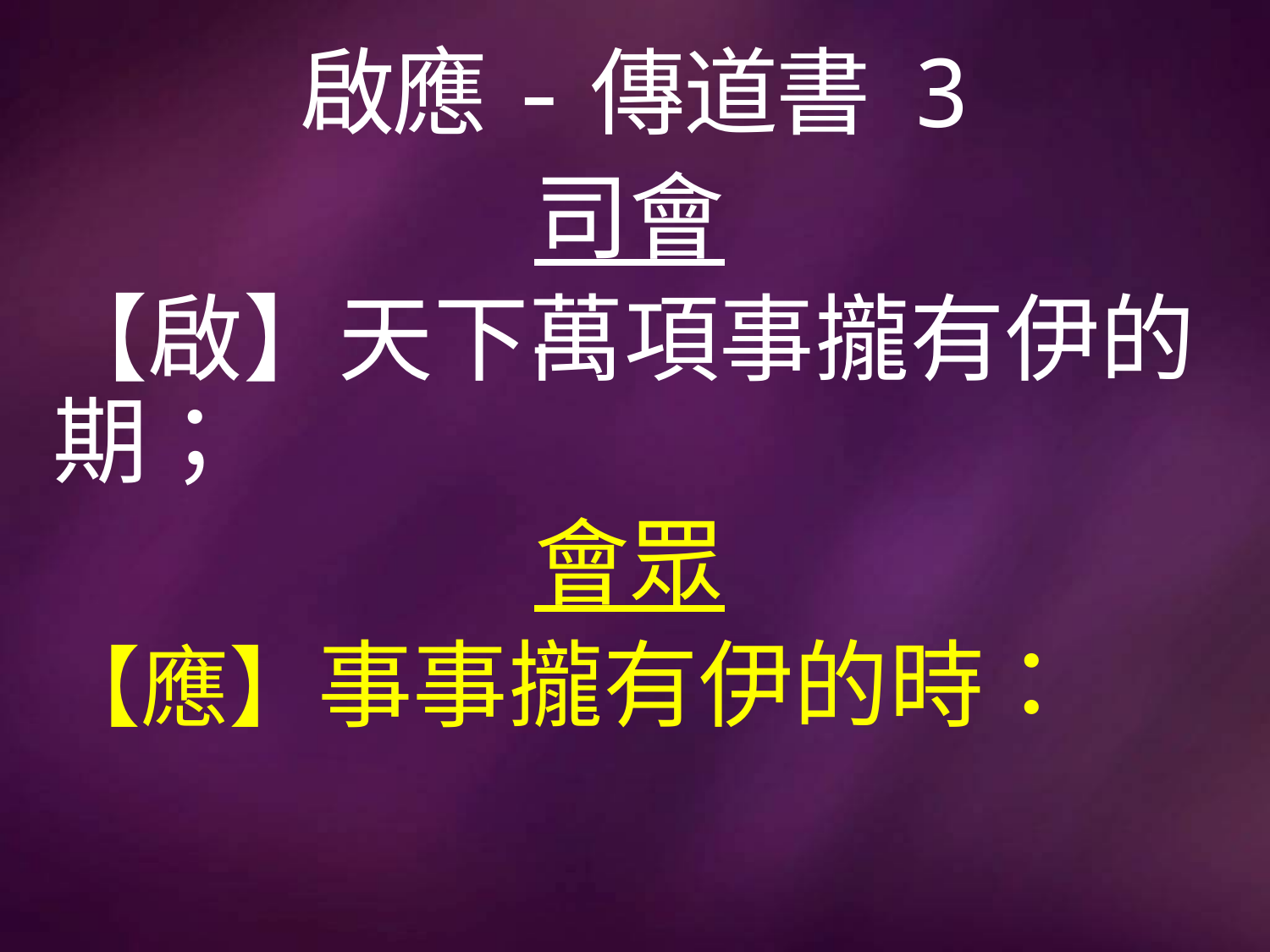

# 啟應-傳道書 3
司會
【啟】天下萬項事攏有伊的期；
會眾
【應】事事攏有伊的時：